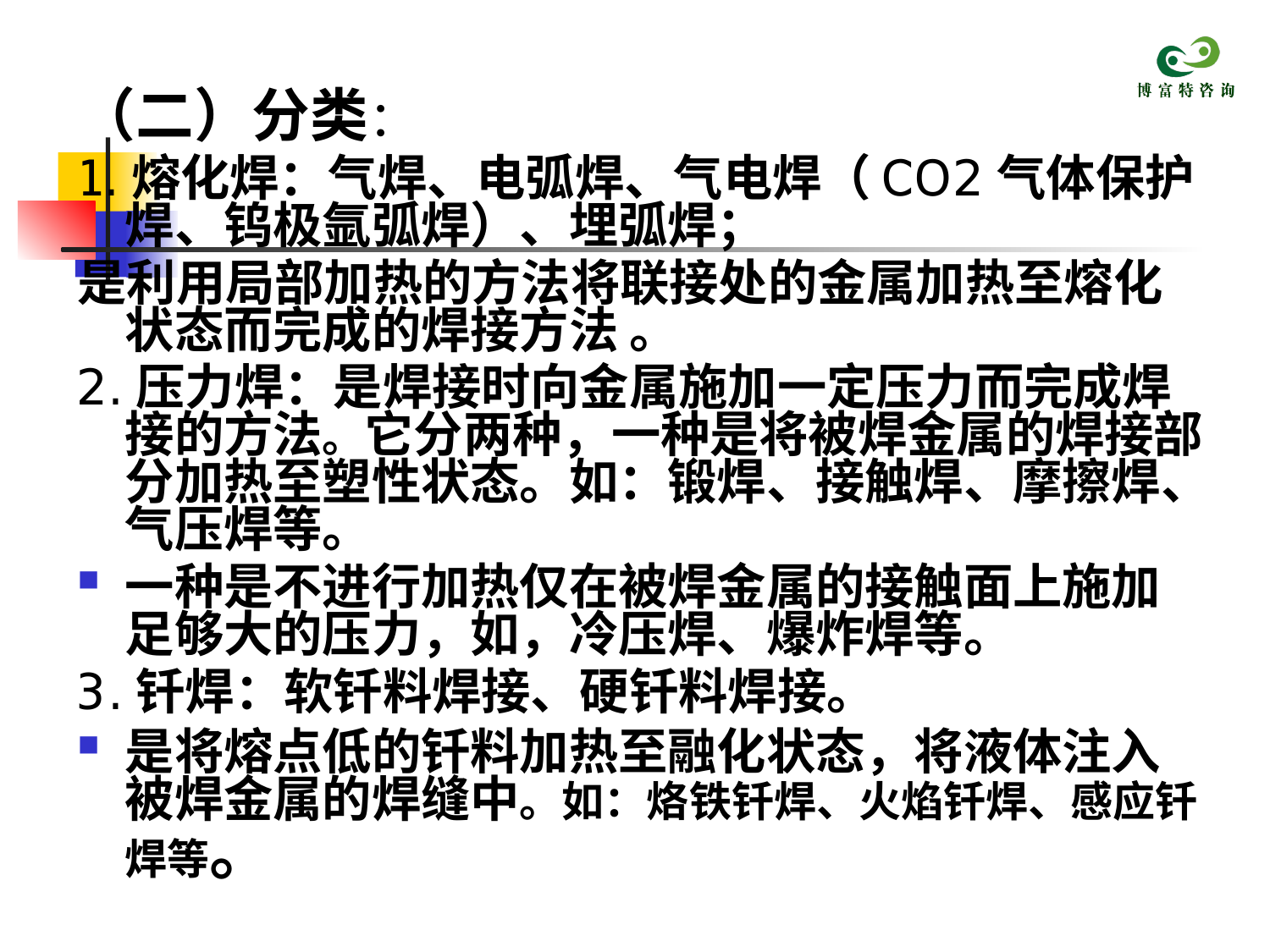

# （二）分类：
1.熔化焊：气焊、电弧焊、气电焊（CO2气体保护焊、钨极氩弧焊）、埋弧焊；
是利用局部加热的方法将联接处的金属加热至熔化状态而完成的焊接方法 。
2.压力焊：是焊接时向金属施加一定压力而完成焊接的方法。它分两种，一种是将被焊金属的焊接部分加热至塑性状态。如：锻焊、接触焊、摩擦焊、气压焊等。
一种是不进行加热仅在被焊金属的接触面上施加足够大的压力，如，冷压焊、爆炸焊等。
3.钎焊：软钎料焊接、硬钎料焊接。
是将熔点低的钎料加热至融化状态，将液体注入被焊金属的焊缝中。如：烙铁钎焊、火焰钎焊、感应钎焊等。